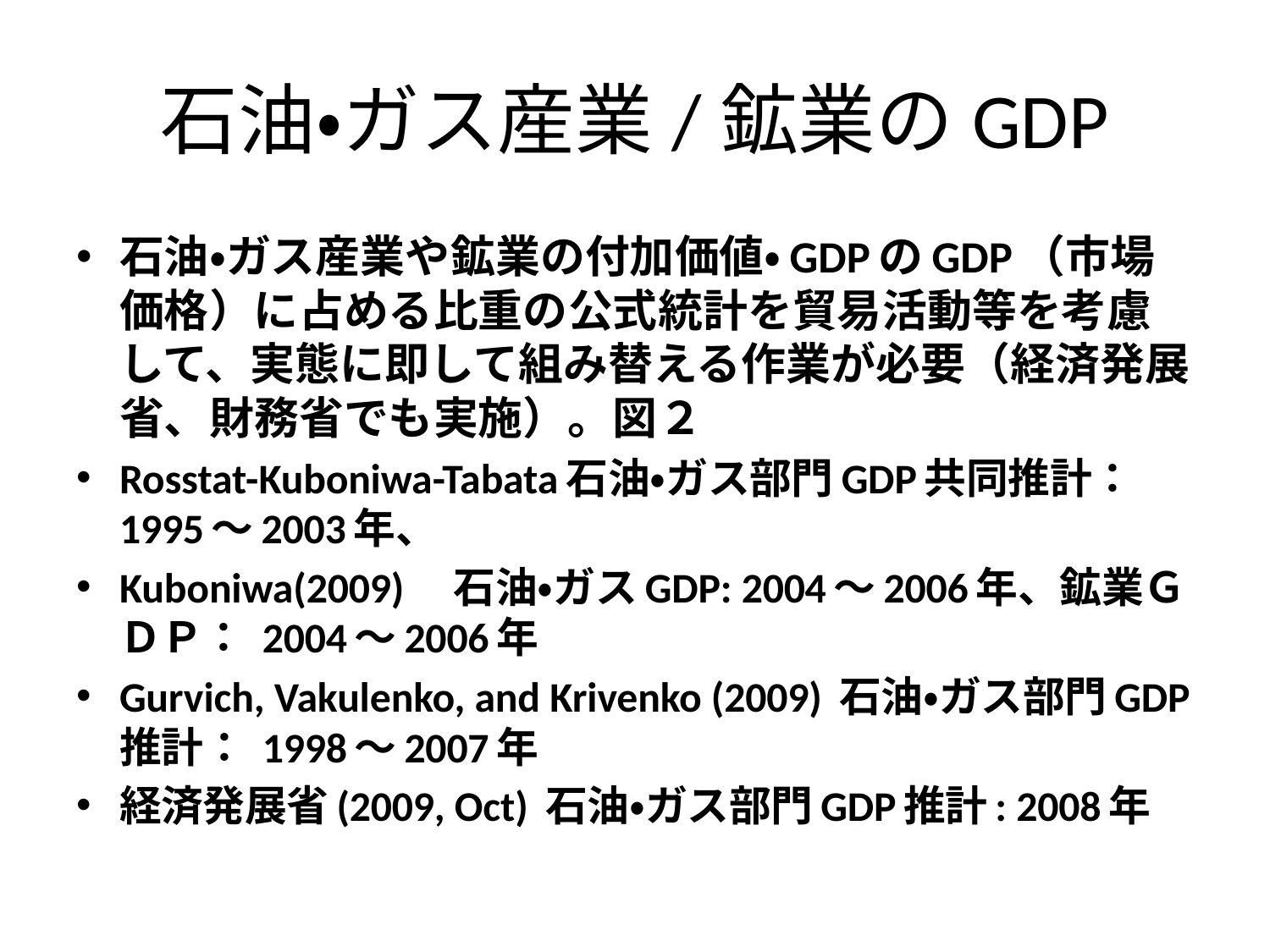

# 石油・ガス産業/鉱業のGDP
石油・ガス産業や鉱業の付加価値・GDPのGDP（市場価格）に占める比重の公式統計を貿易活動等を考慮して、実態に即して組み替える作業が必要（経済発展省、財務省でも実施）。図２
Rosstat-Kuboniwa-Tabata石油・ガス部門GDP共同推計： 1995～2003年、
Kuboniwa(2009)　石油・ガスGDP: 2004～2006年、鉱業ＧＤＰ： 2004～2006年
Gurvich, Vakulenko, and Krivenko (2009) 石油・ガス部門GDP推計： 1998～2007年
経済発展省(2009, Oct) 石油・ガス部門GDP推計: 2008年